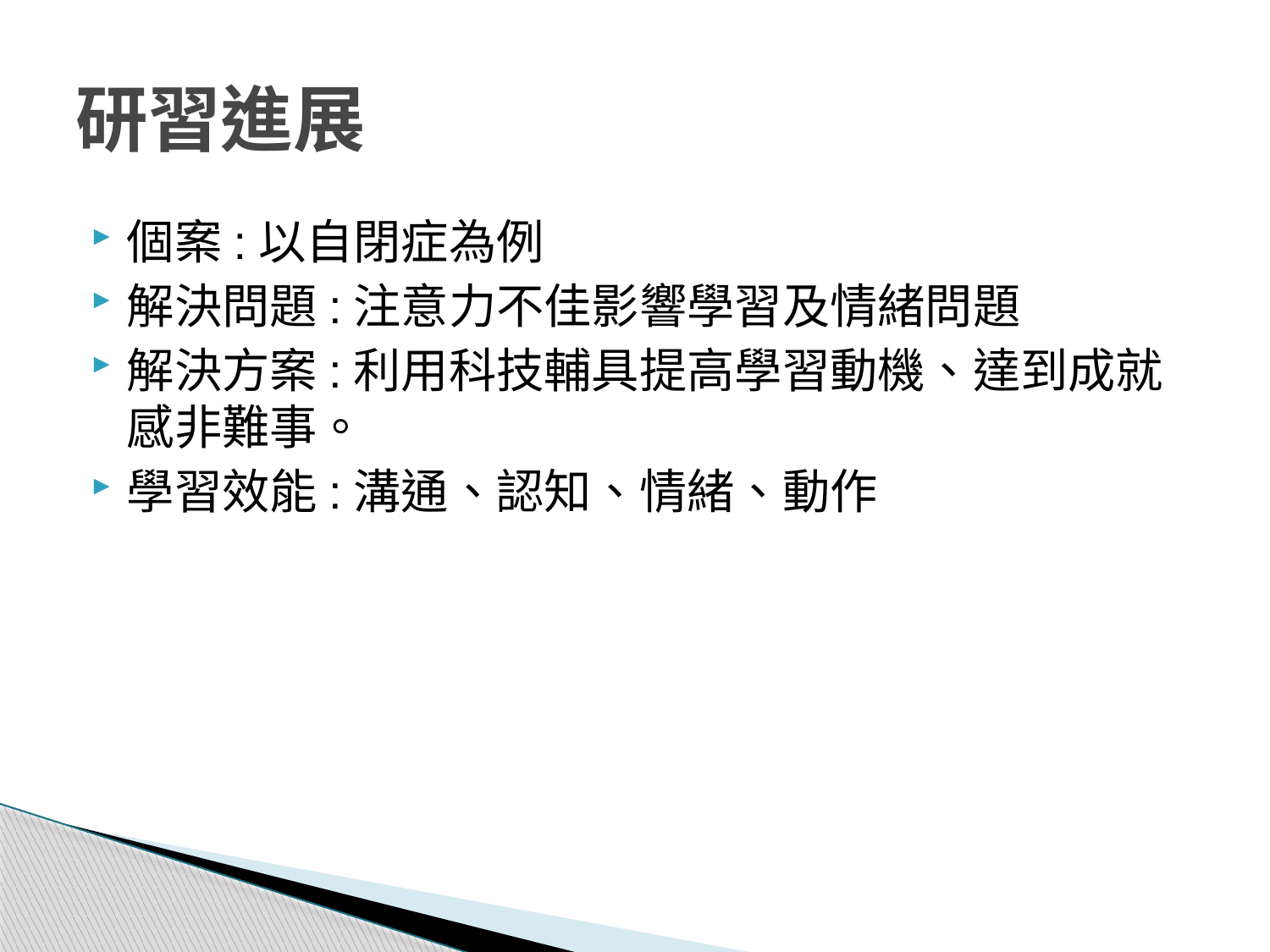

# 研習進展
個案:以自閉症為例
解決問題:注意力不佳影響學習及情緒問題
解決方案:利用科技輔具提高學習動機、達到成就感非難事。
學習效能:溝通、認知、情緒、動作